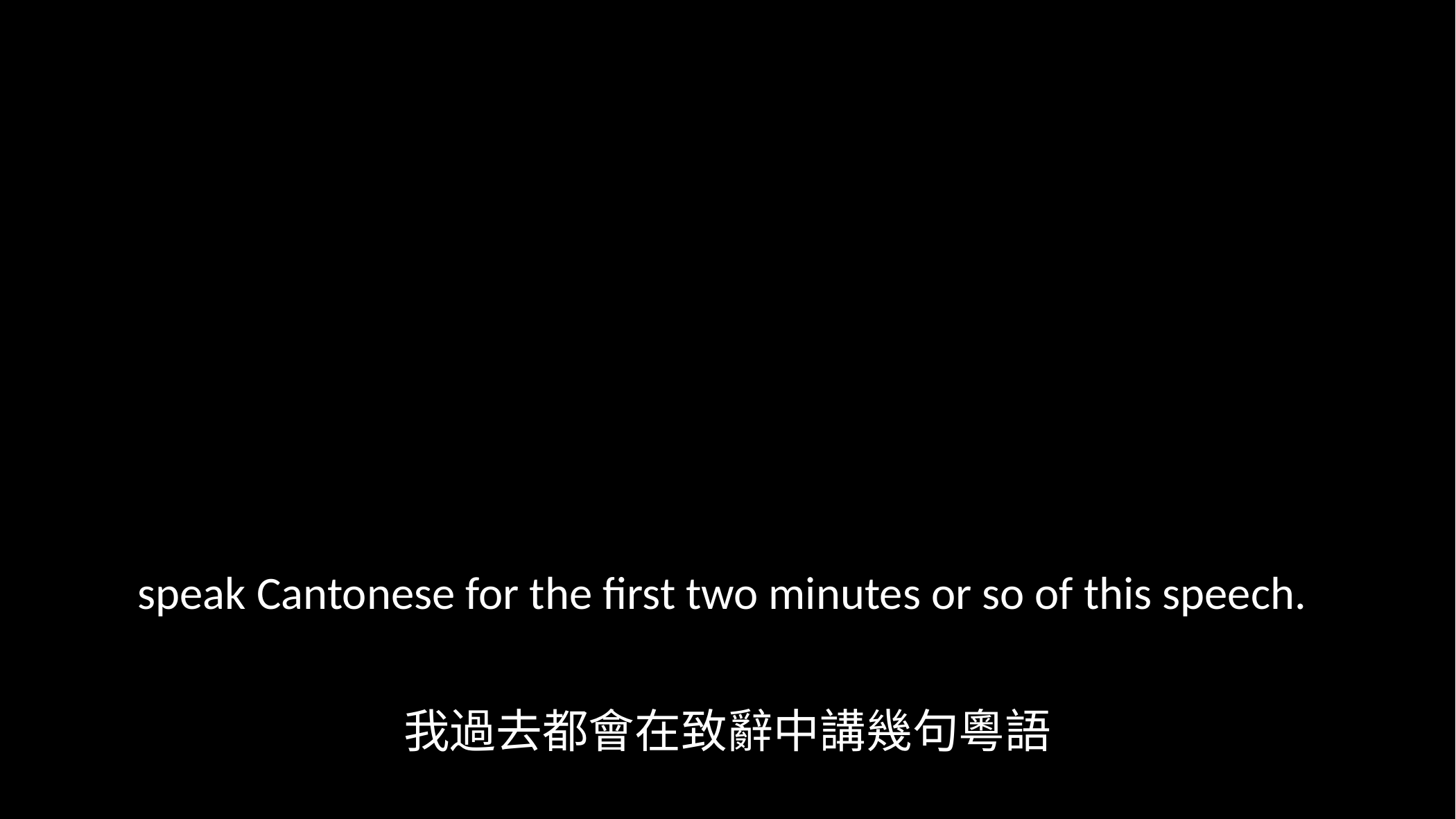

speak Cantonese for the first two minutes or so of this speech.

我過去都會在致辭中講幾句粵語